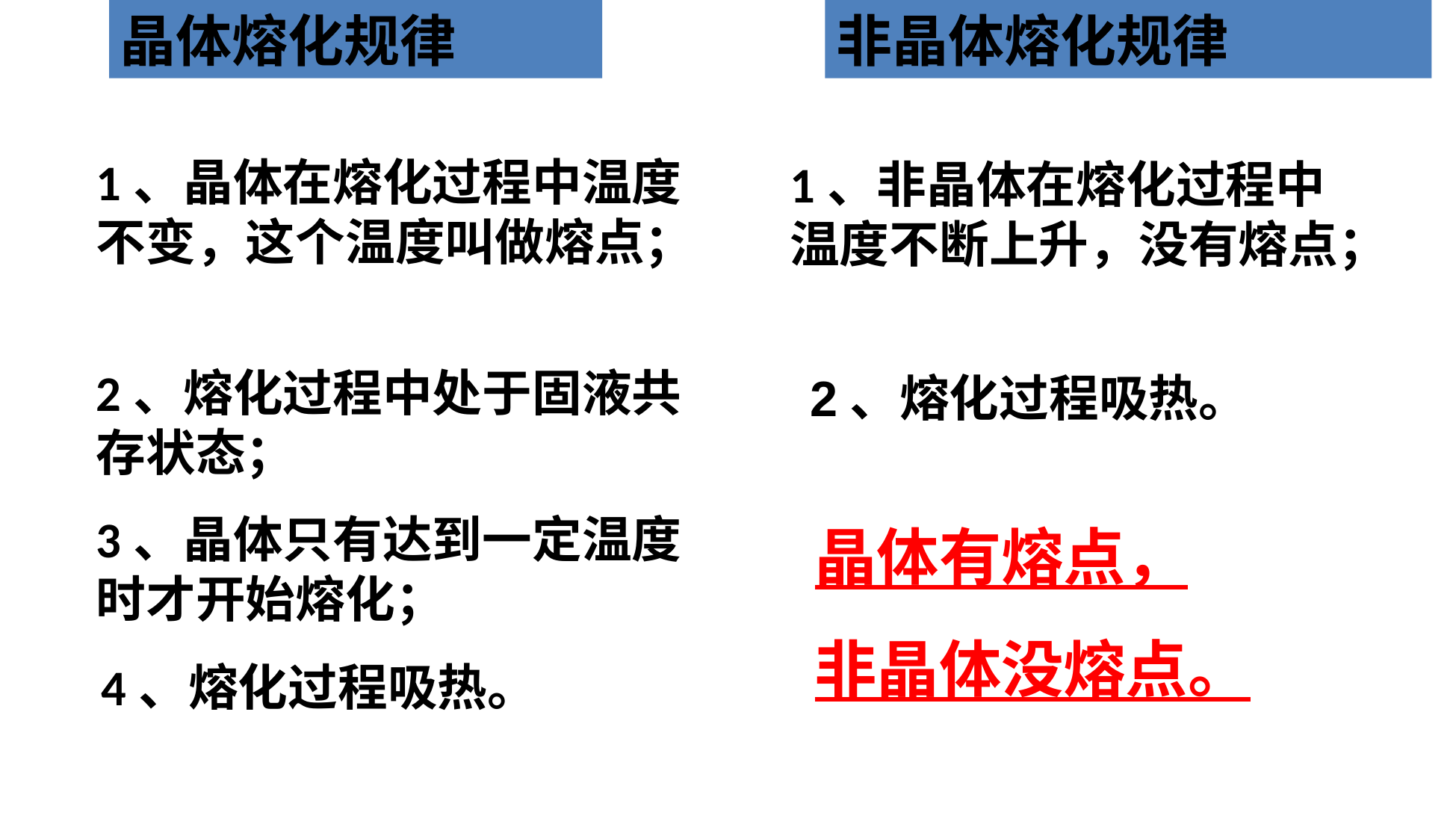

晶体熔化规律
非晶体熔化规律
1、晶体在熔化过程中温度不变，这个温度叫做熔点；
2、熔化过程中处于固液共存状态；
3、晶体只有达到一定温度时才开始熔化；
4、熔化过程吸热。
1、非晶体在熔化过程中温度不断上升，没有熔点；

2、熔化过程吸热。
晶体有熔点，
非晶体没熔点。